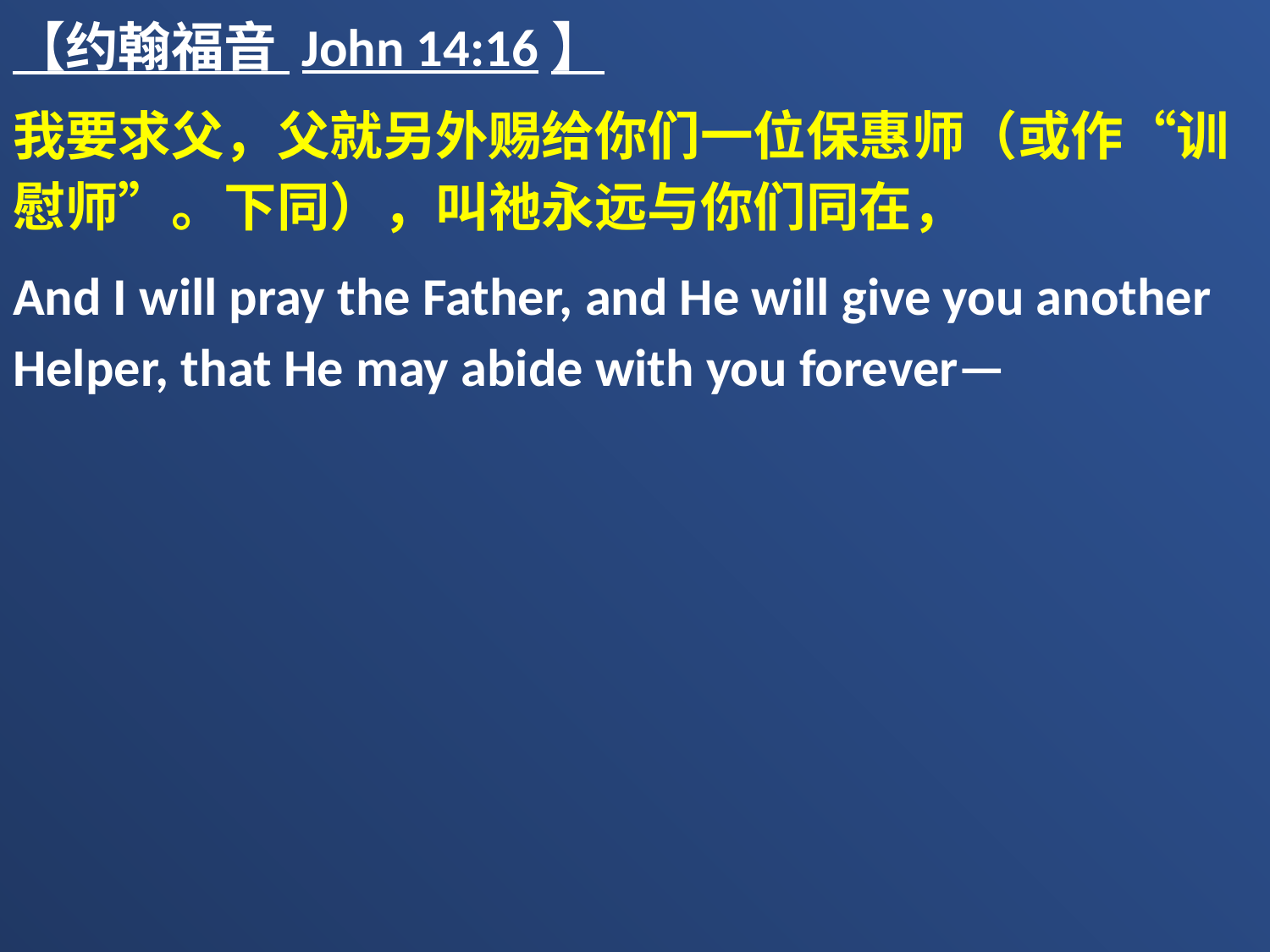

【约翰福音 John 14:16】
我要求父，父就另外赐给你们一位保惠师（或作“训慰师”。下同），叫祂永远与你们同在，
And I will pray the Father, and He will give you another Helper, that He may abide with you forever—